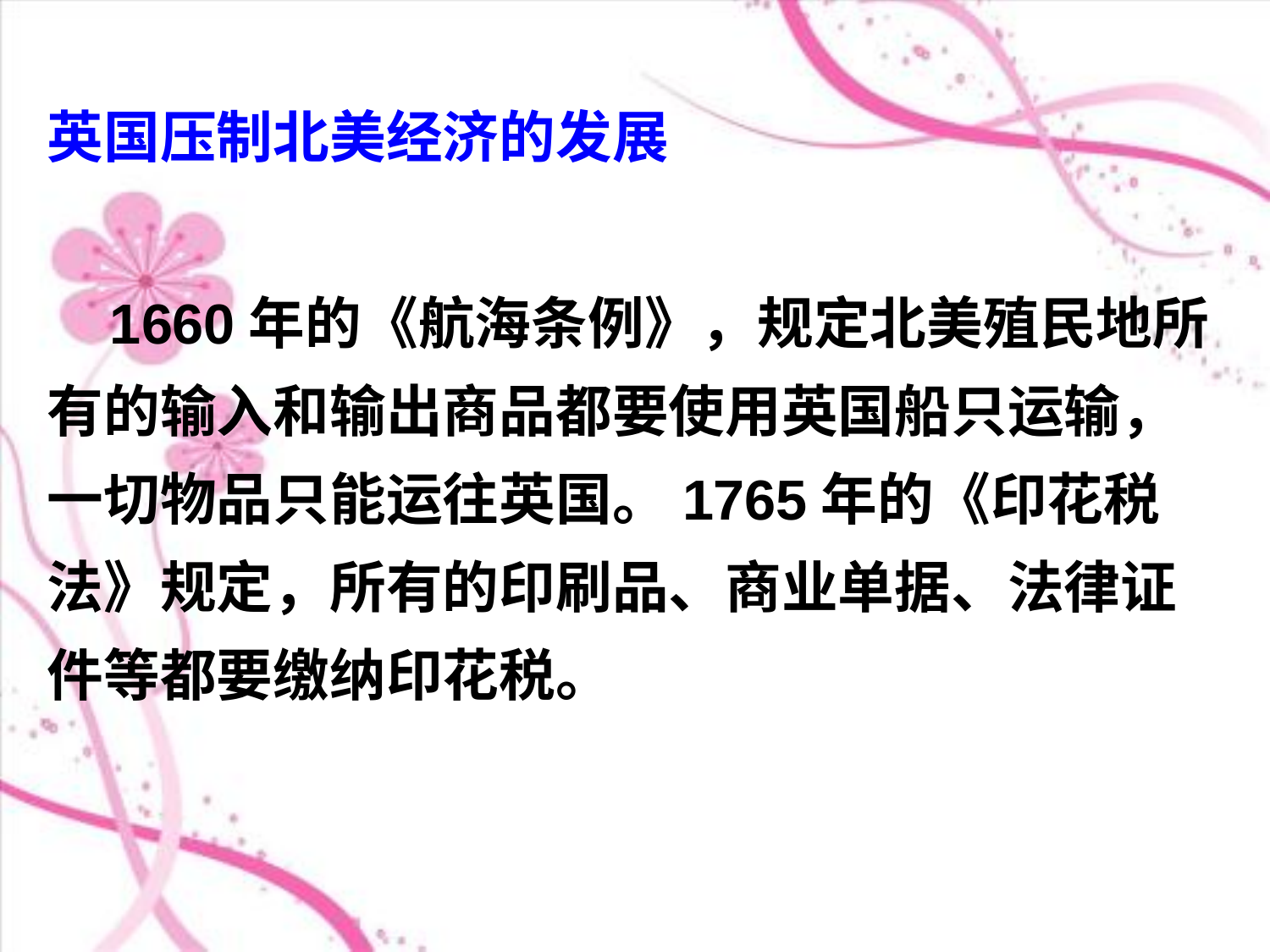

英国压制北美经济的发展
    1660年的《航海条例》，规定北美殖民地所有的输入和输出商品都要使用英国船只运输，一切物品只能运往英国。1765年的《印花税法》规定，所有的印刷品、商业单据、法律证件等都要缴纳印花税。